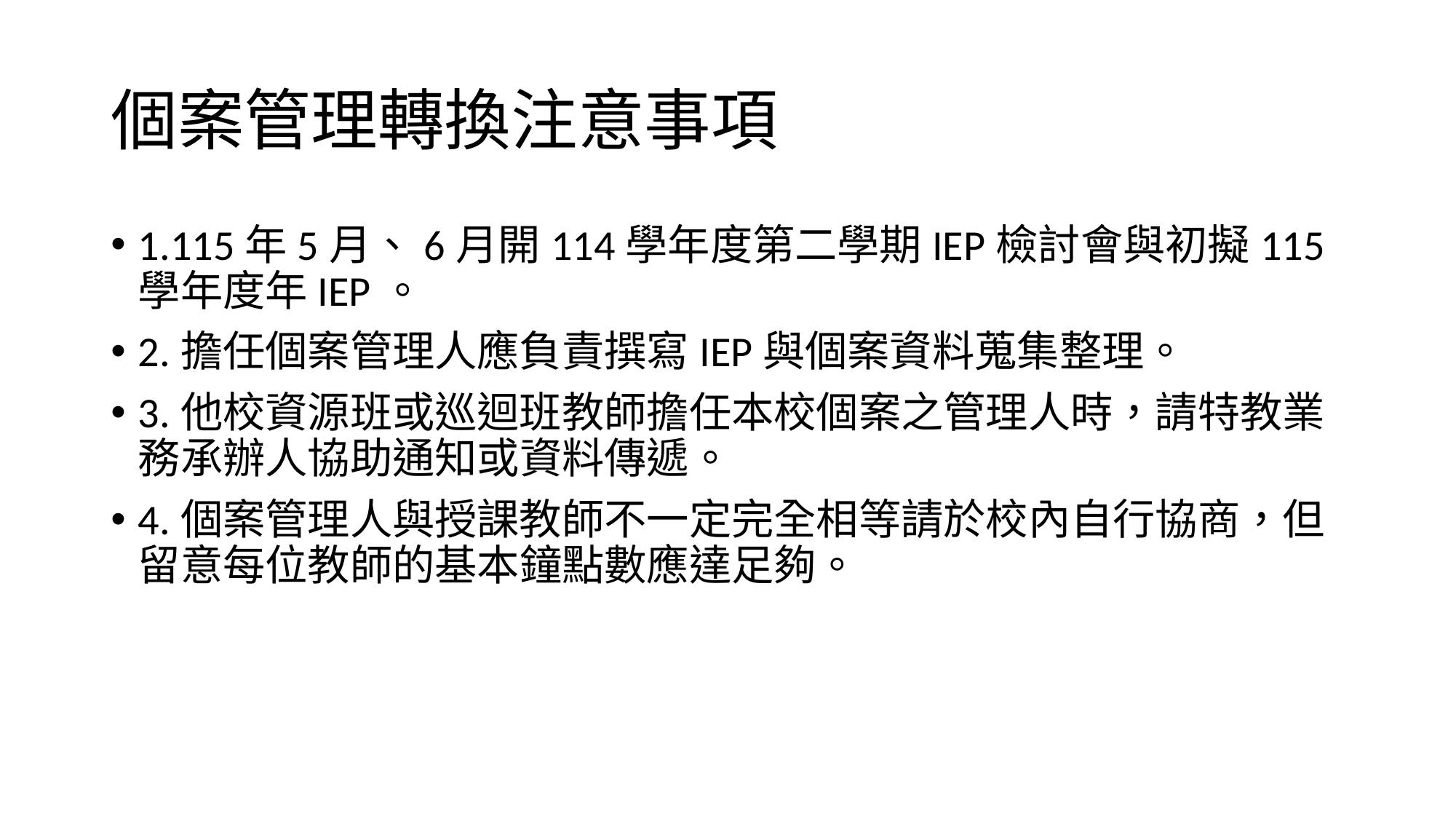

# 個案管理轉換注意事項
1.115年5月、6月開114學年度第二學期IEP檢討會與初擬115學年度年IEP。
2.擔任個案管理人應負責撰寫IEP與個案資料蒐集整理。
3.他校資源班或巡迴班教師擔任本校個案之管理人時，請特教業務承辦人協助通知或資料傳遞。
4.個案管理人與授課教師不一定完全相等請於校內自行協商，但留意每位教師的基本鐘點數應達足夠。